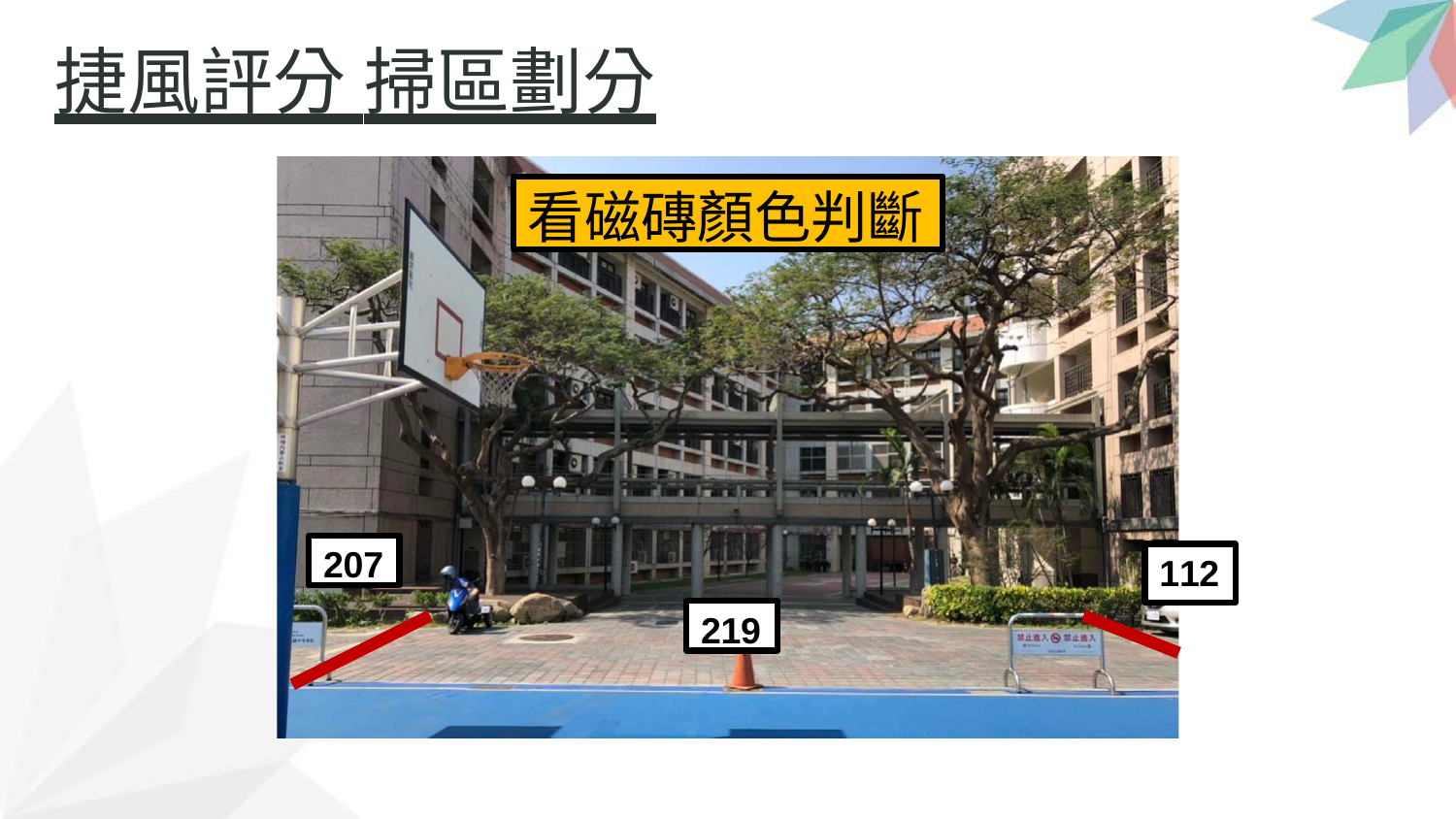

# 捷風評分 掃區劃分

看磁磚顏色判斷
207

112
219